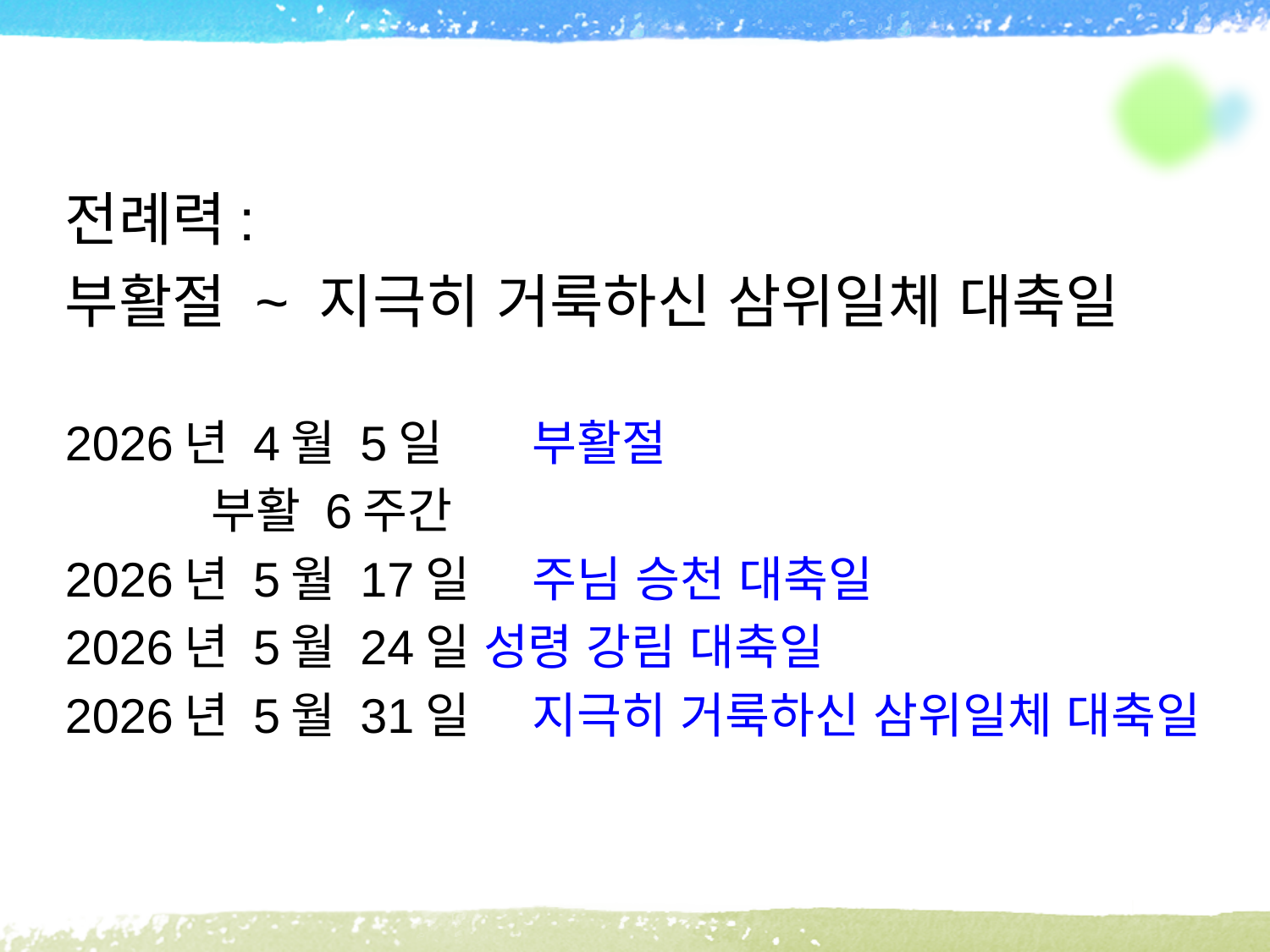

전례력:
부활절 ~ 지극히 거룩하신 삼위일체 대축일

2026년 4월 5일	부활절
          부활 6주간
2026년 5월 17일 	주님 승천 대축일
2026년 5월 24일 성령 강림 대축일
2026년 5월 31일 	지극히 거룩하신 삼위일체 대축일